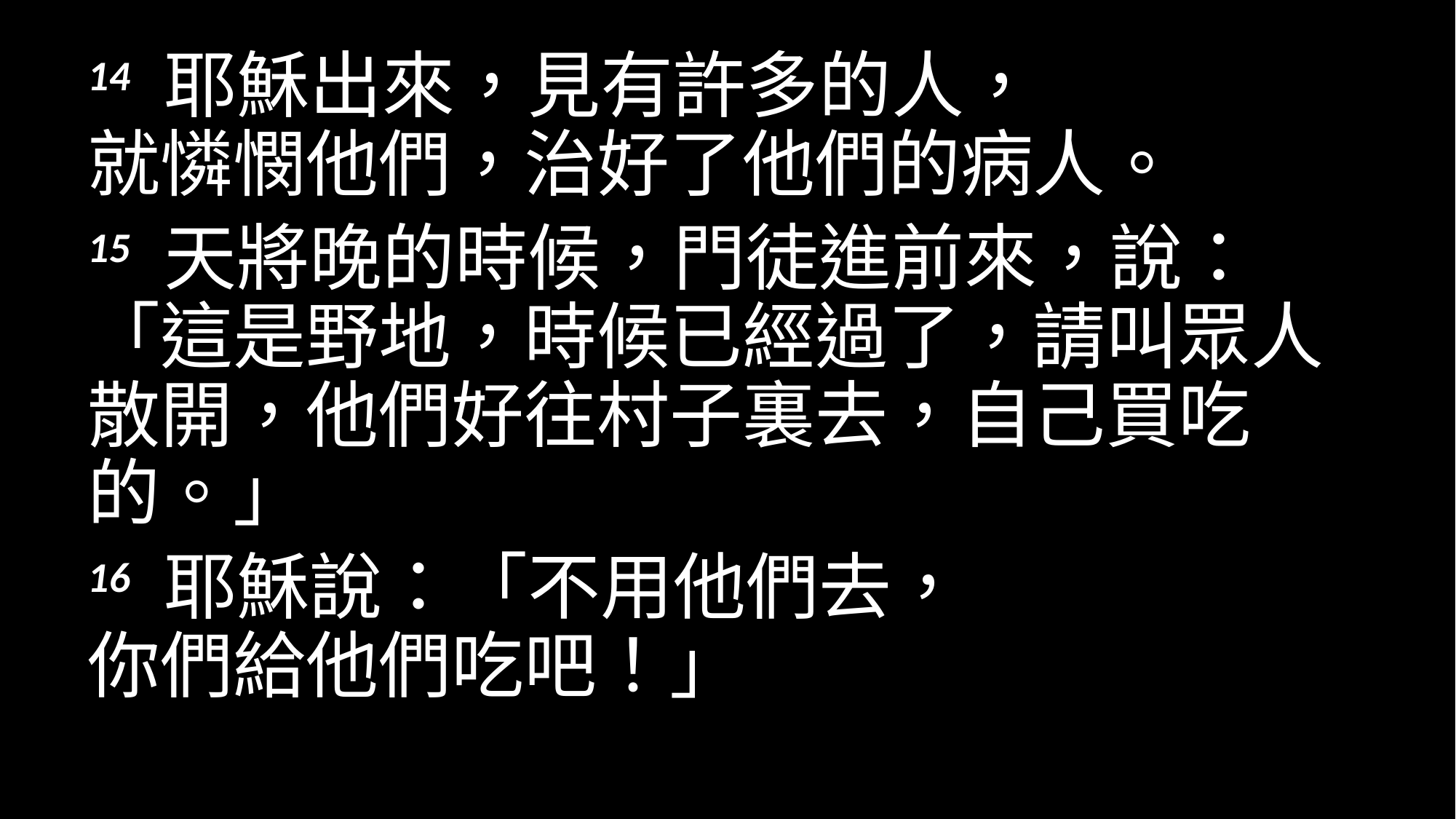

14 耶穌出來，見有許多的人，
就憐憫他們，治好了他們的病人。
15 天將晚的時候，門徒進前來，說：「這是野地，時候已經過了，請叫眾人散開，他們好往村子裏去，自己買吃的。」
16 耶穌說：「不用他們去，
你們給他們吃吧！」